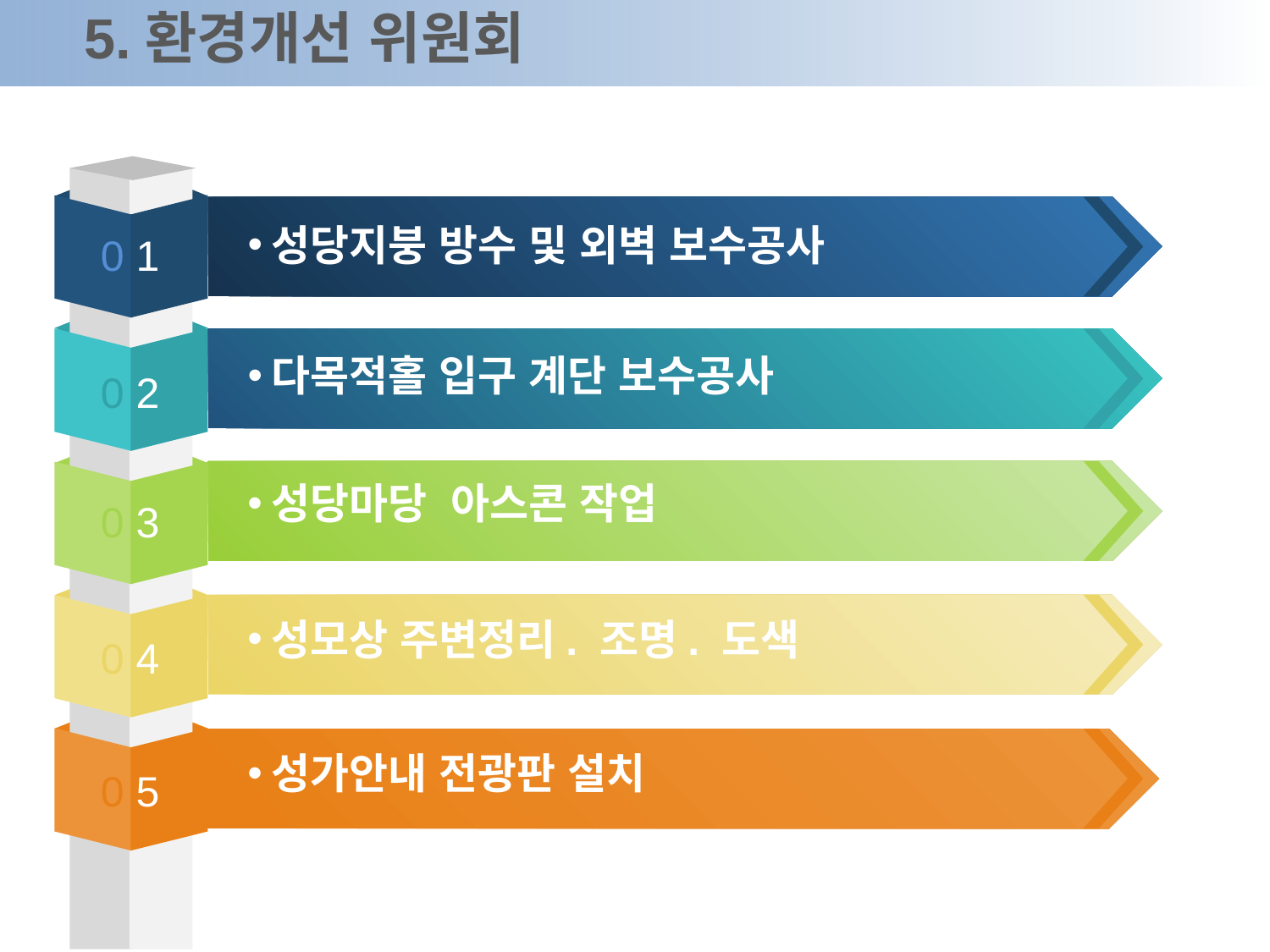

# 5.환경개선 위원회

0 1
성당지붕 방수 및 외벽 보수공사
0 2
다목적홀 입구 계단 보수공사
0 3
성당마당  아스콘 작업
0 4
성모상 주변정리. 조명. 도색
0 5
성가안내 전광판 설치